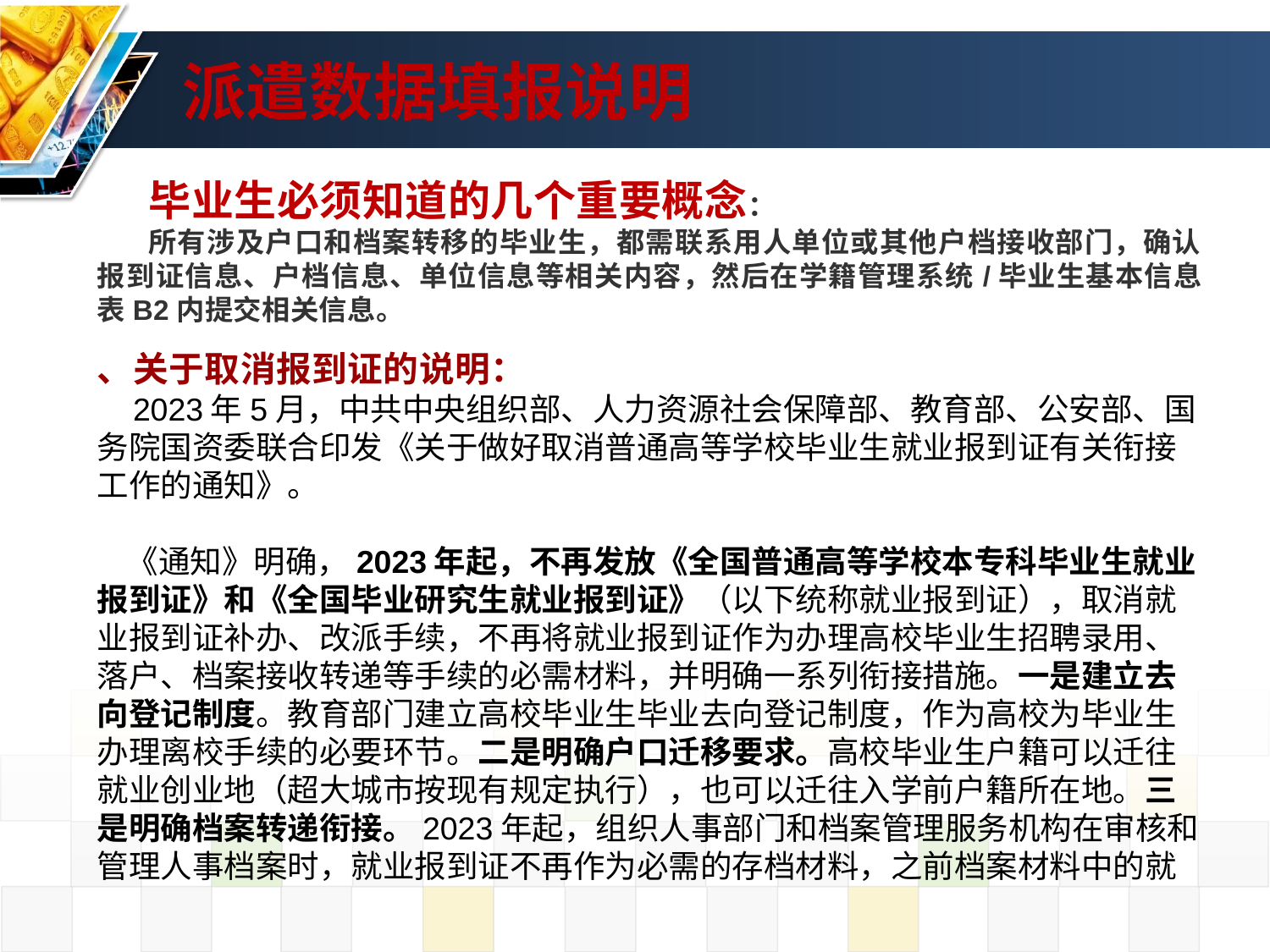

# 派遣数据填报说明

毕业生必须知道的几个重要概念：
所有涉及户口和档案转移的毕业生，都需联系用人单位或其他户档接收部门，确认报到证信息、户档信息、单位信息等相关内容，然后在学籍管理系统/毕业生基本信息表B2内提交相关信息。
、关于取消报到证的说明：
    2023年5月，中共中央组织部、人力资源社会保障部、教育部、公安部、国务院国资委联合印发《关于做好取消普通高等学校毕业生就业报到证有关衔接工作的通知》。

   《通知》明确，2023年起，不再发放《全国普通高等学校本专科毕业生就业报到证》和《全国毕业研究生就业报到证》（以下统称就业报到证），取消就业报到证补办、改派手续，不再将就业报到证作为办理高校毕业生招聘录用、落户、档案接收转递等手续的必需材料，并明确一系列衔接措施。一是建立去向登记制度。教育部门建立高校毕业生毕业去向登记制度，作为高校为毕业生办理离校手续的必要环节。二是明确户口迁移要求。高校毕业生户籍可以迁往就业创业地（超大城市按现有规定执行），也可以迁往入学前户籍所在地。三是明确档案转递衔接。2023年起，组织人事部门和档案管理服务机构在审核和管理人事档案时，就业报到证不再作为必需的存档材料，之前档案材料中的就